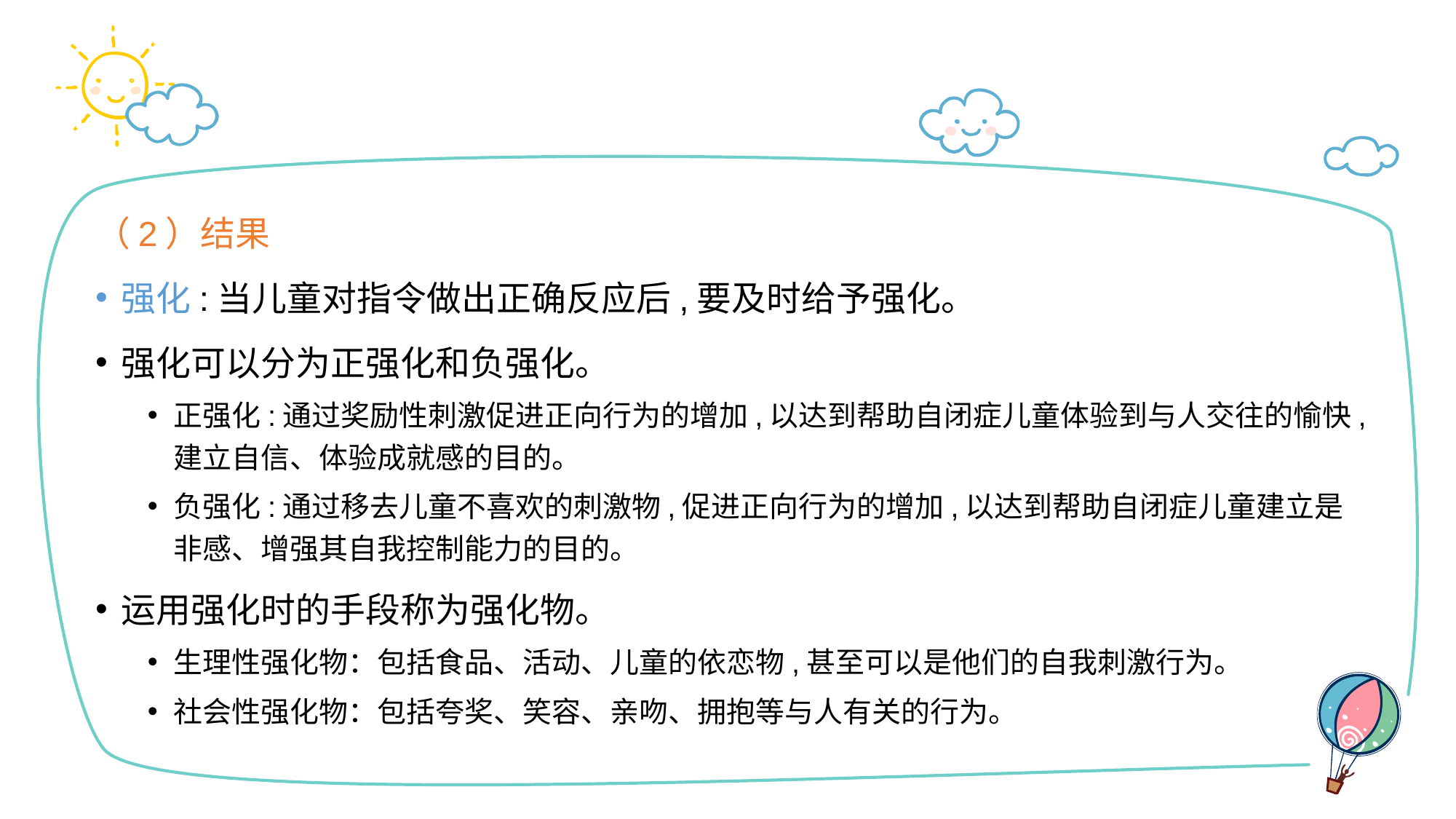

#
（2）结果
强化:当儿童对指令做出正确反应后,要及时给予强化。
强化可以分为正强化和负强化。
正强化:通过奖励性刺激促进正向行为的增加,以达到帮助自闭症儿童体验到与人交往的愉快,建立自信、体验成就感的目的。
负强化:通过移去儿童不喜欢的刺激物,促进正向行为的增加,以达到帮助自闭症儿童建立是非感、增强其自我控制能力的目的。
运用强化时的手段称为强化物。
生理性强化物：包括食品、活动、儿童的依恋物,甚至可以是他们的自我刺激行为。
社会性强化物：包括夸奖、笑容、亲吻、拥抱等与人有关的行为。